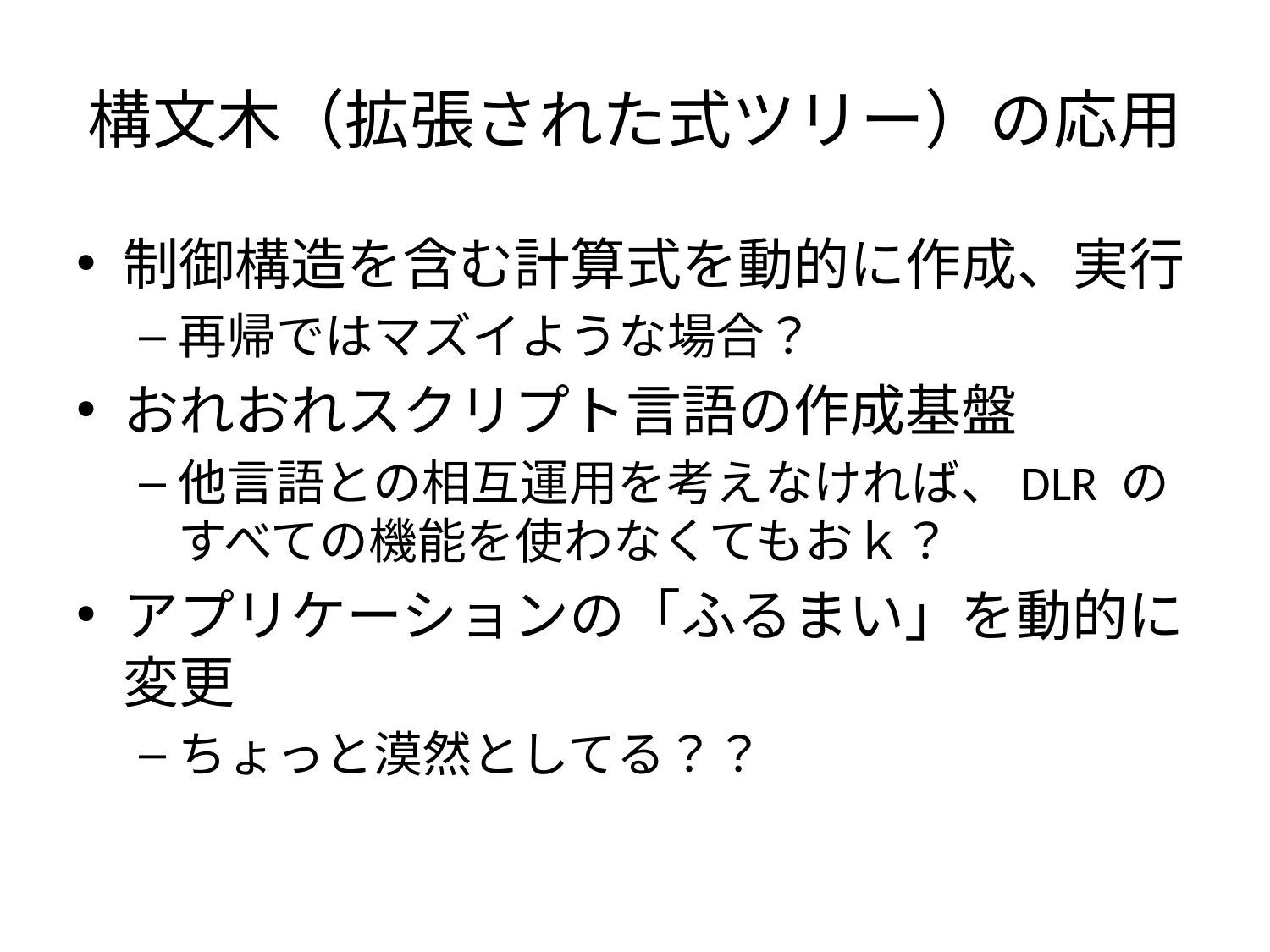

# 構文木（拡張された式ツリー）の応用
制御構造を含む計算式を動的に作成、実行
再帰ではマズイような場合？
おれおれスクリプト言語の作成基盤
他言語との相互運用を考えなければ、DLR のすべての機能を使わなくてもおｋ？
アプリケーションの「ふるまい」を動的に変更
ちょっと漠然としてる？？